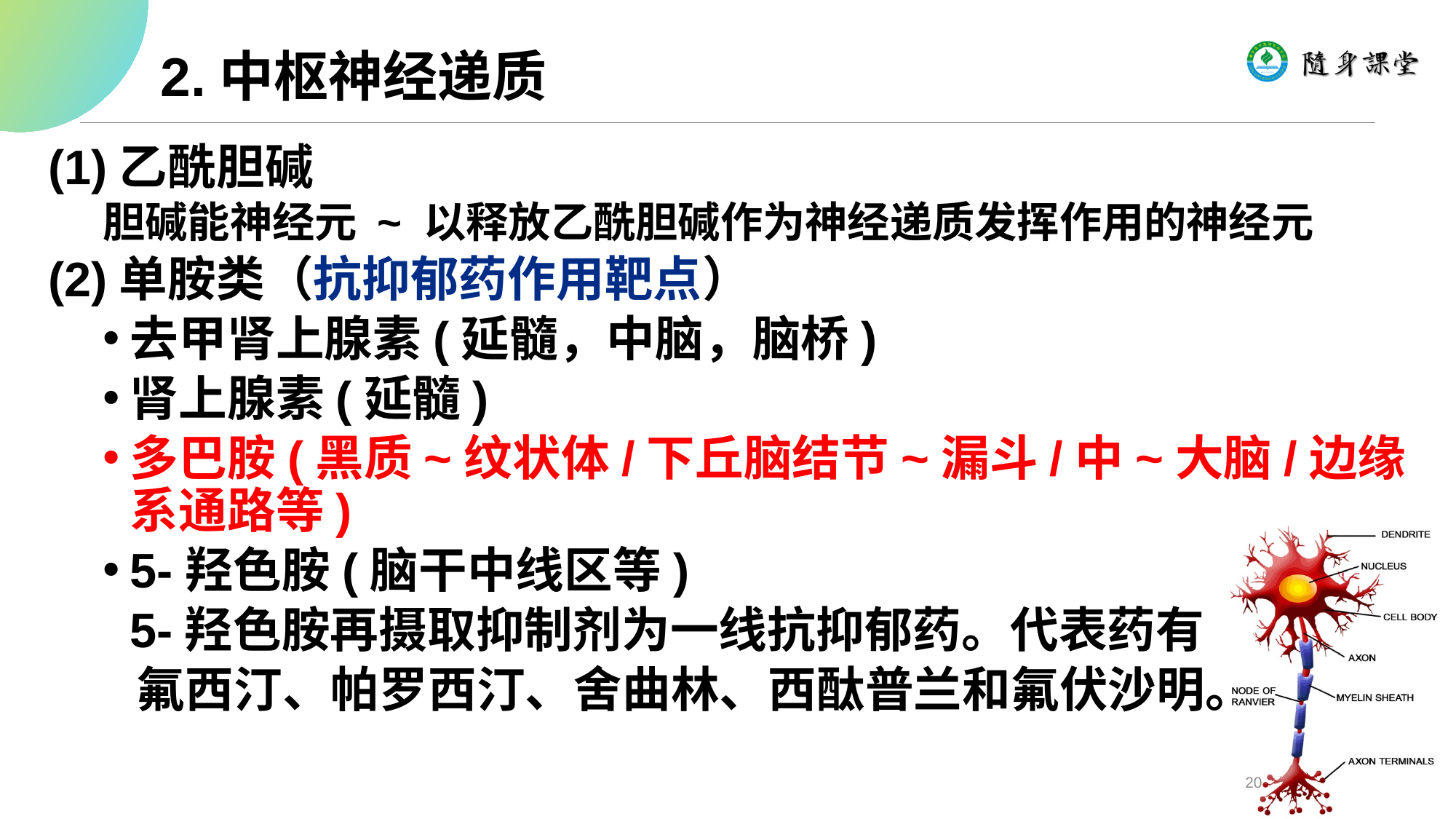

2.中枢神经递质
(1)乙酰胆碱
胆碱能神经元 ~ 以释放乙酰胆碱作为神经递质发挥作用的神经元
(2)单胺类（抗抑郁药作用靶点）
去甲肾上腺素(延髓，中脑，脑桥)
肾上腺素(延髓)
多巴胺(黑质~纹状体/下丘脑结节~漏斗/中~大脑/边缘系通路等)
5-羟色胺(脑干中线区等)
  5-羟色胺再摄取抑制剂为一线抗抑郁药。代表药有
  氟西汀、帕罗西汀、舍曲林、西酞普兰和氟伏沙明。

20